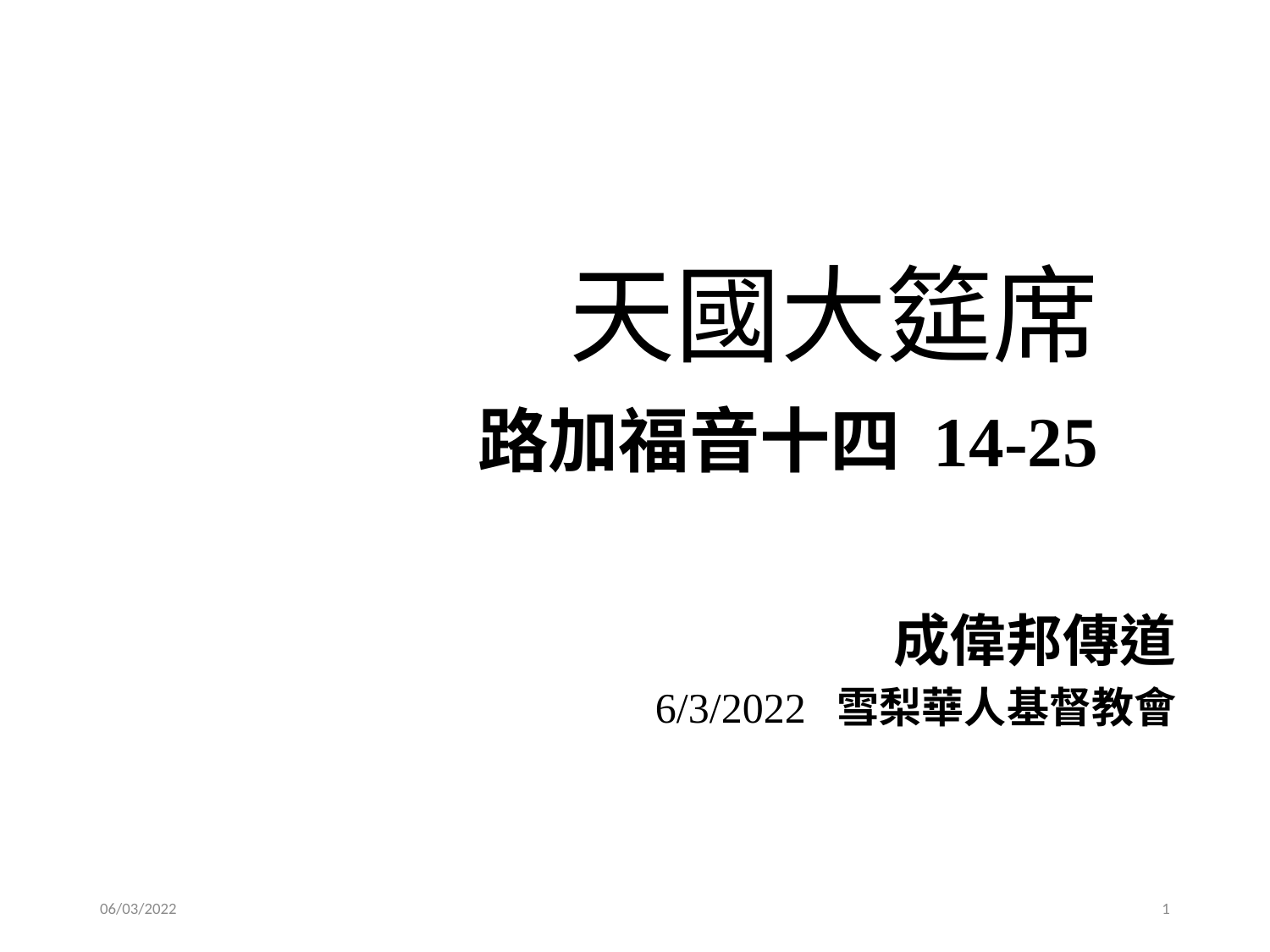

# 天國大筵席 路加福音十四 14-25
成偉邦傳道
6/3/2022  雪梨華人基督教會

06/03/2022

1